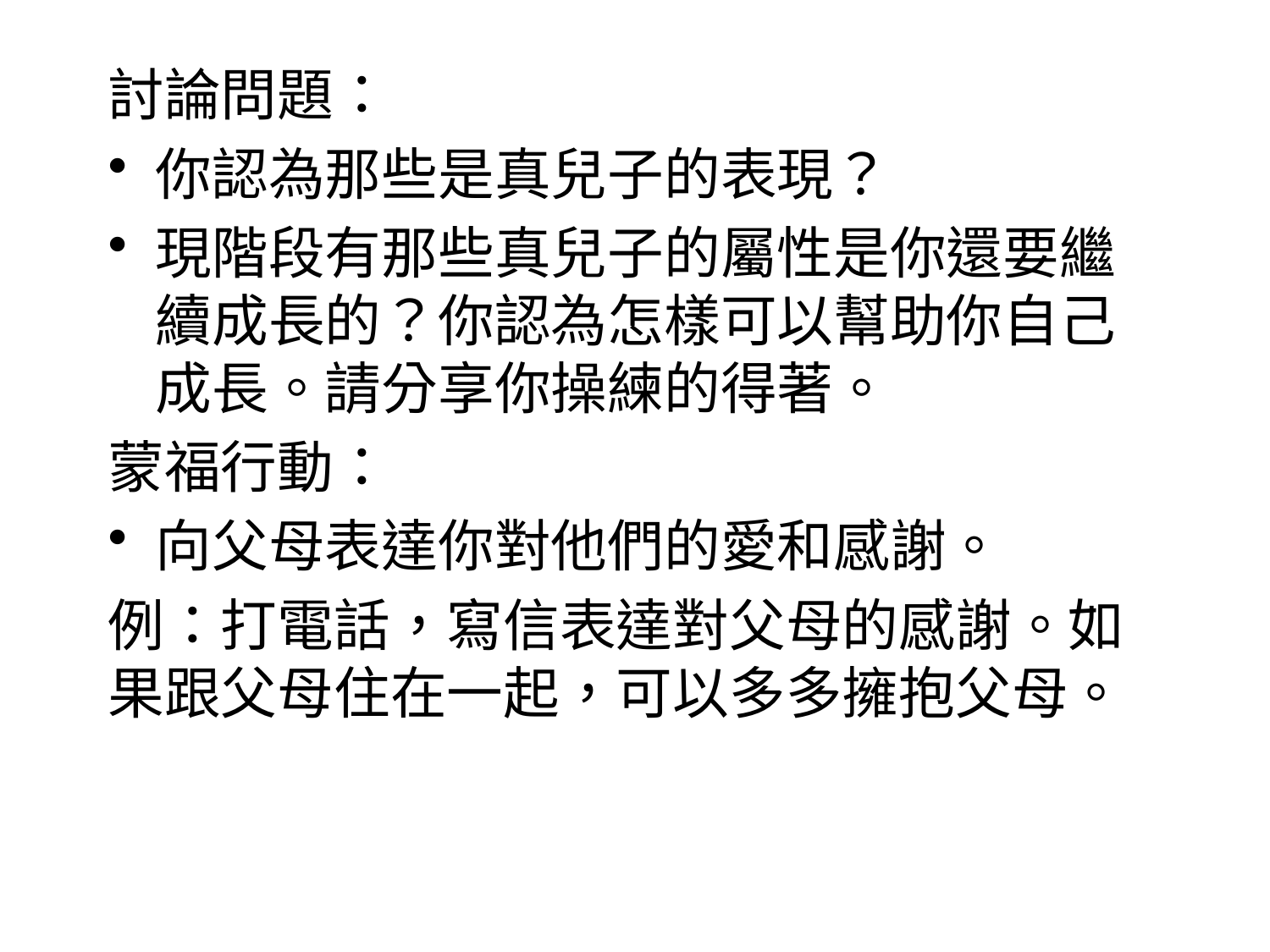

討論問題：
你認為那些是真兒子的表現？
現階段有那些真兒子的屬性是你還要繼續成長的？你認為怎樣可以幫助你自己成長。請分享你操練的得著。
蒙福行動：
向父母表達你對他們的愛和感謝。
例：打電話，寫信表達對父母的感謝。如果跟父母住在一起，可以多多擁抱父母。